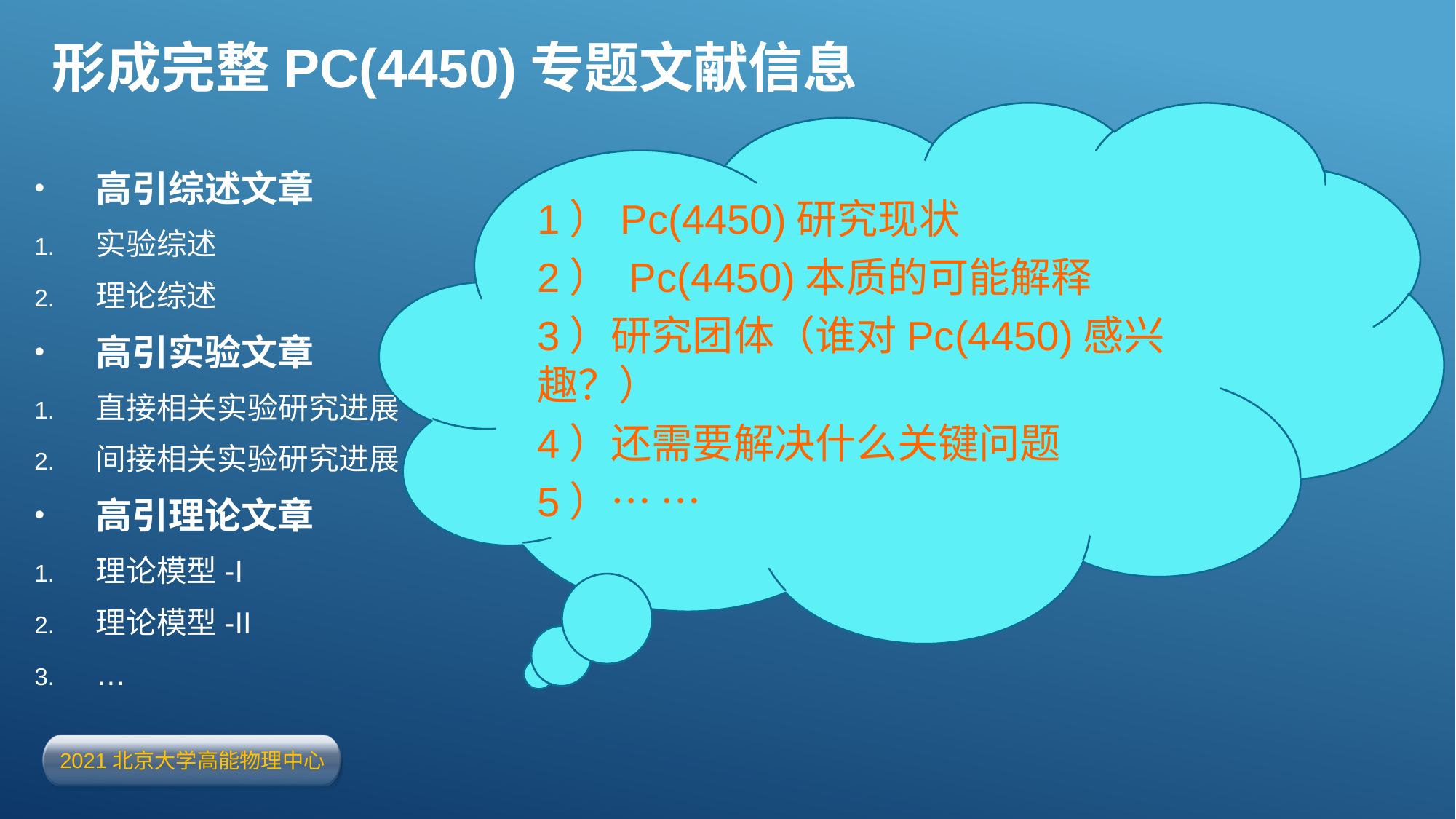

# 形成完整Pc(4450)专题文献信息
1）Pc(4450)研究现状
2） Pc(4450)本质的可能解释
3）研究团体（谁对Pc(4450)感兴趣？）
4）还需要解决什么关键问题
5）… …
高引综述文章
实验综述
理论综述
高引实验文章
直接相关实验研究进展
间接相关实验研究进展
高引理论文章
理论模型-I
理论模型-II
…